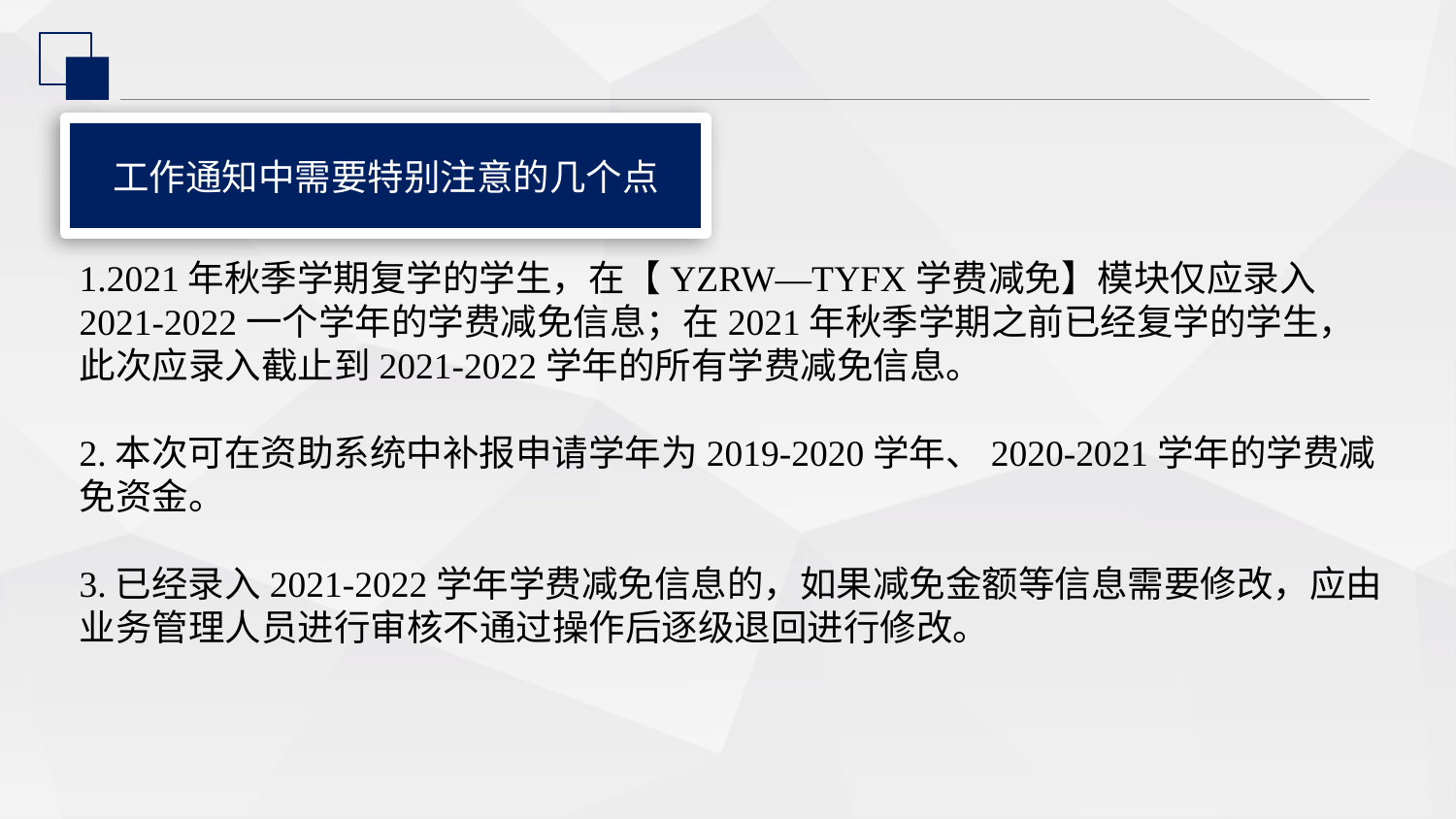

工作通知中需要特别注意的几个点
1.2021年秋季学期复学的学生，在【YZRW—TYFX学费减免】模块仅应录入2021-2022一个学年的学费减免信息；在2021年秋季学期之前已经复学的学生，此次应录入截止到2021-2022学年的所有学费减免信息。

2.本次可在资助系统中补报申请学年为2019-2020学年、2020-2021学年的学费减免资金。

3.已经录入2021-2022学年学费减免信息的，如果减免金额等信息需要修改，应由业务管理人员进行审核不通过操作后逐级退回进行修改。